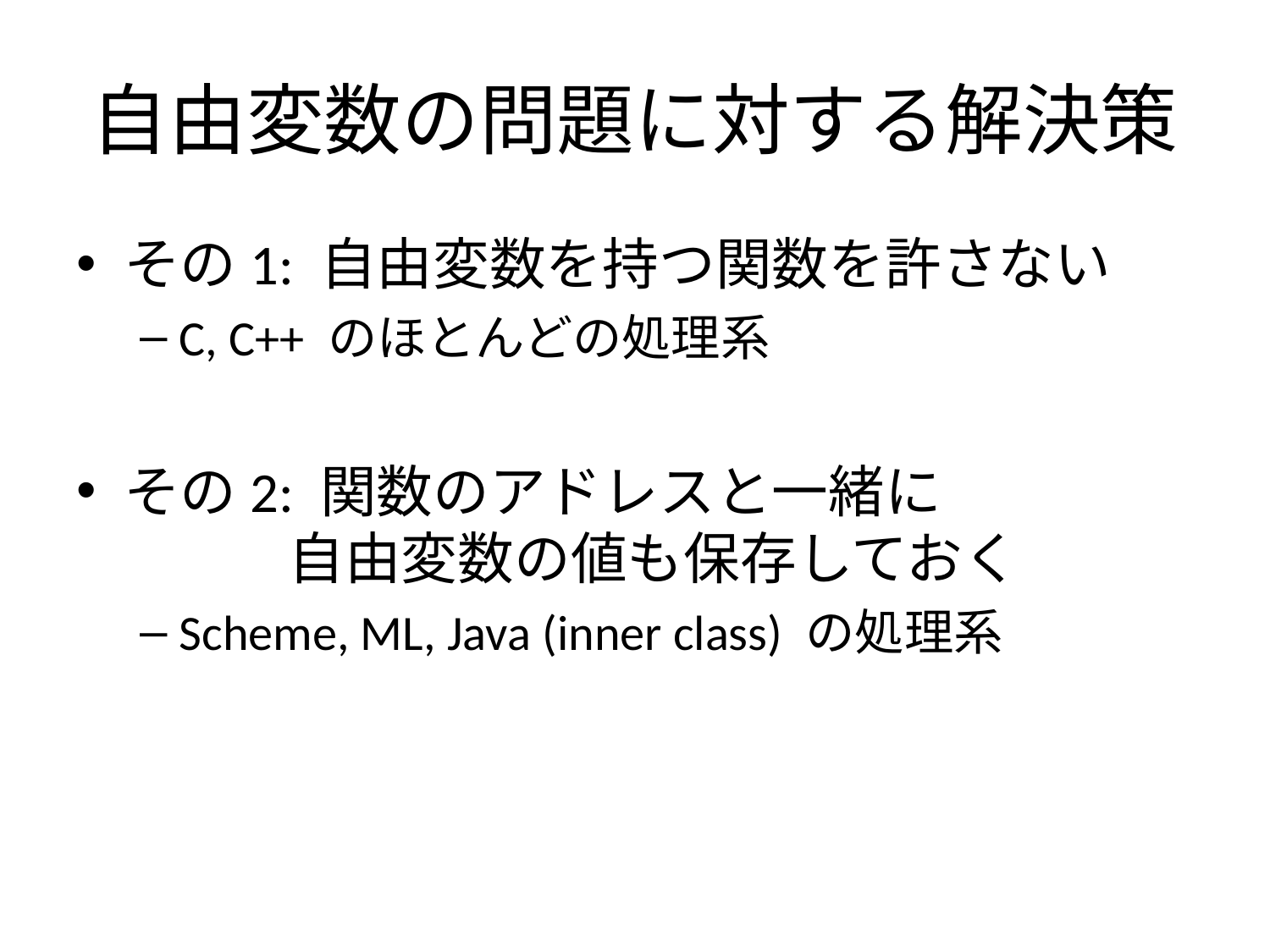

# 自由変数の問題に対する解決策
その1: 自由変数を持つ関数を許さない
C, C++ のほとんどの処理系

その2: 関数のアドレスと一緒に
             自由変数の値も保存しておく
Scheme, ML, Java (inner class) の処理系